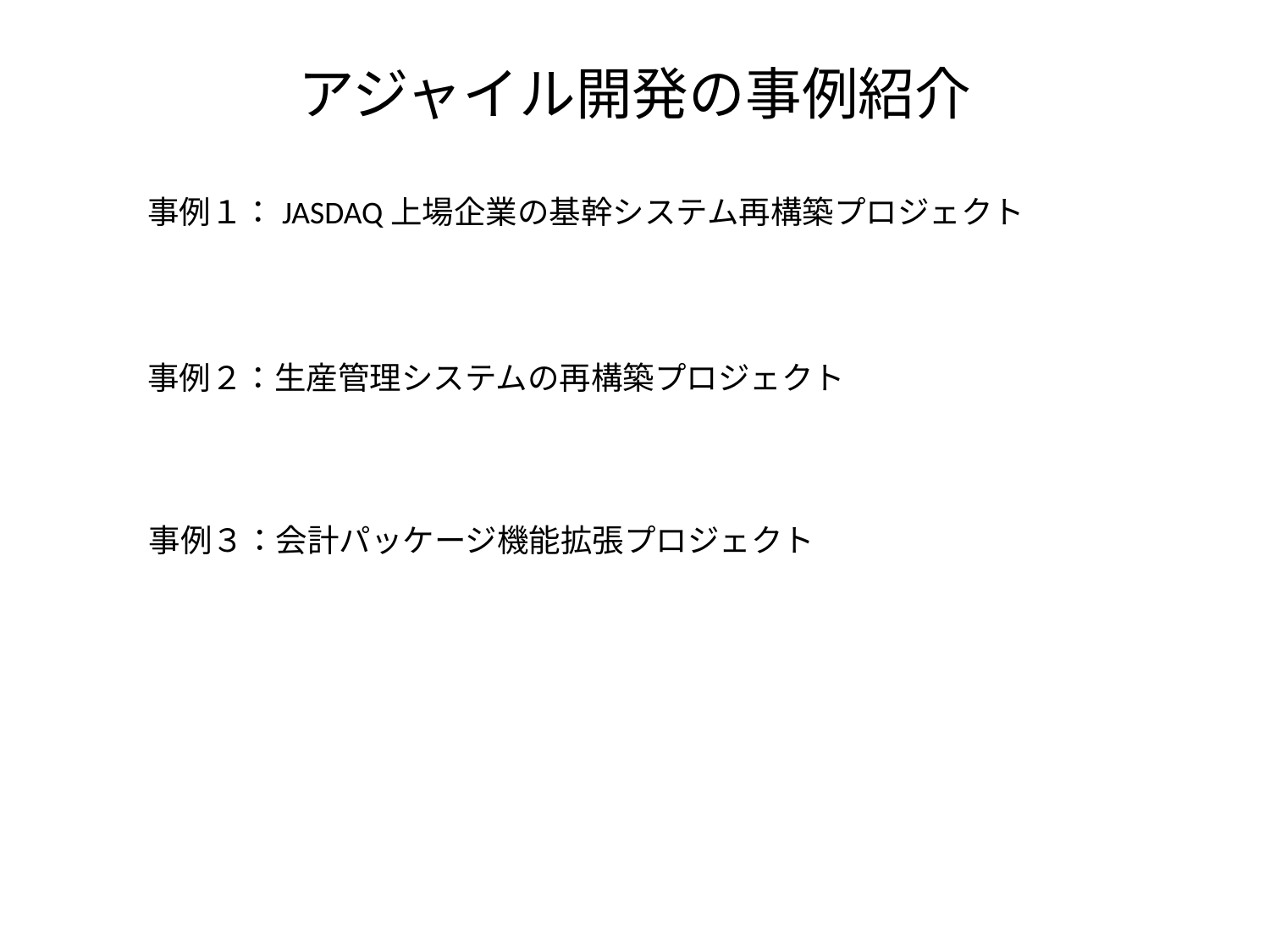

# アジャイル開発の事例紹介
事例１：JASDAQ上場企業の基幹システム再構築プロジェクト
事例２：生産管理システムの再構築プロジェクト
事例３：会計パッケージ機能拡張プロジェクト